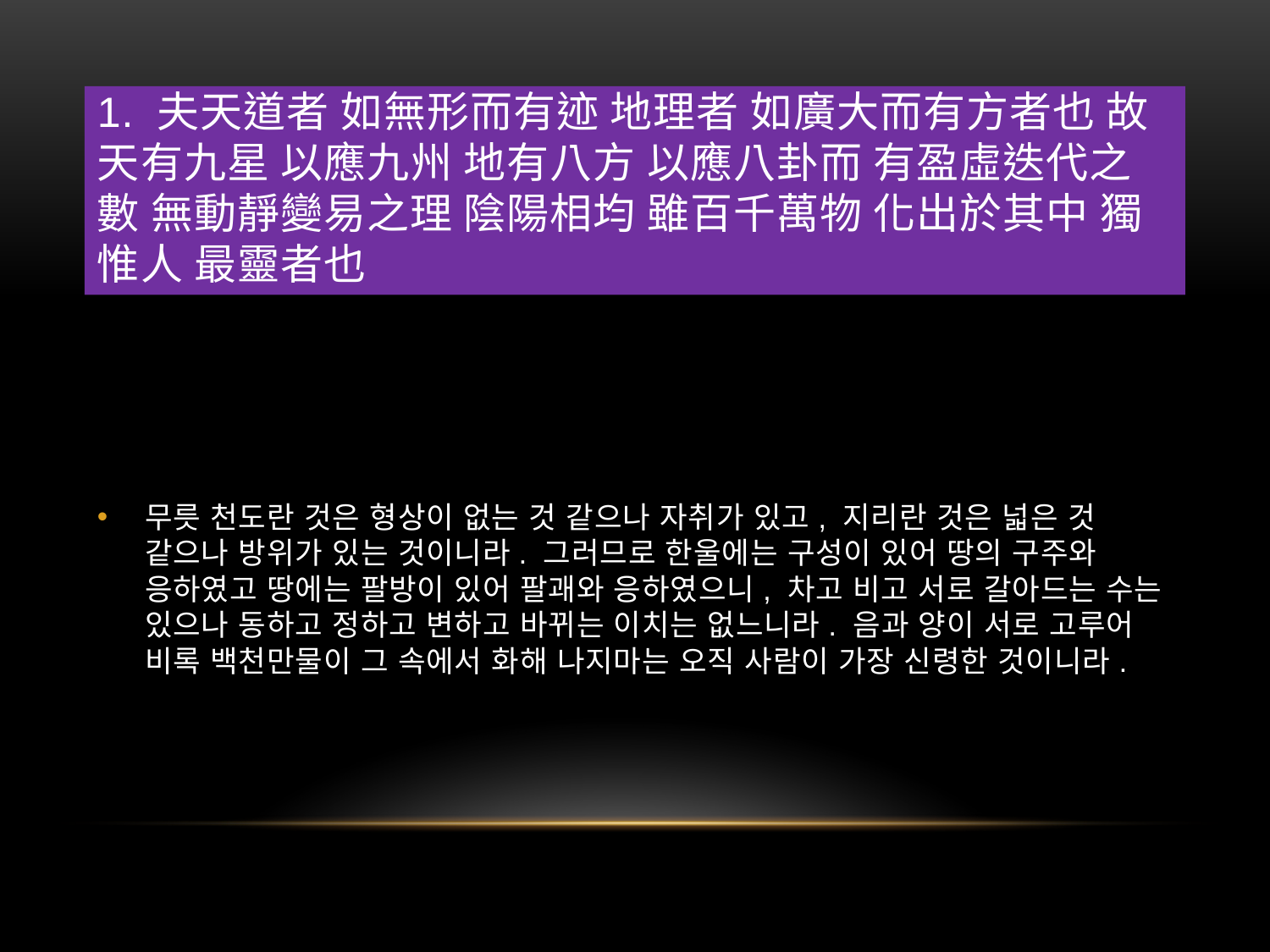

# 1. 夫天道者 如無形而有迹 地理者 如廣大而有方者也 故 天有九星 以應九州 地有八方 以應八卦而 有盈虛迭代之數 無動靜變易之理 陰陽相均 雖百千萬物 化出於其中 獨惟人 最靈者也
무릇 천도란 것은 형상이 없는 것 같으나 자취가 있고, 지리란 것은 넓은 것 같으나 방위가 있는 것이니라. 그러므로 한울에는 구성이 있어 땅의 구주와 응하였고 땅에는 팔방이 있어 팔괘와 응하였으니, 차고 비고 서로 갈아드는 수는 있으나 동하고 정하고 변하고 바뀌는 이치는 없느니라. 음과 양이 서로 고루어 비록 백천만물이 그 속에서 화해 나지마는 오직 사람이 가장 신령한 것이니라.